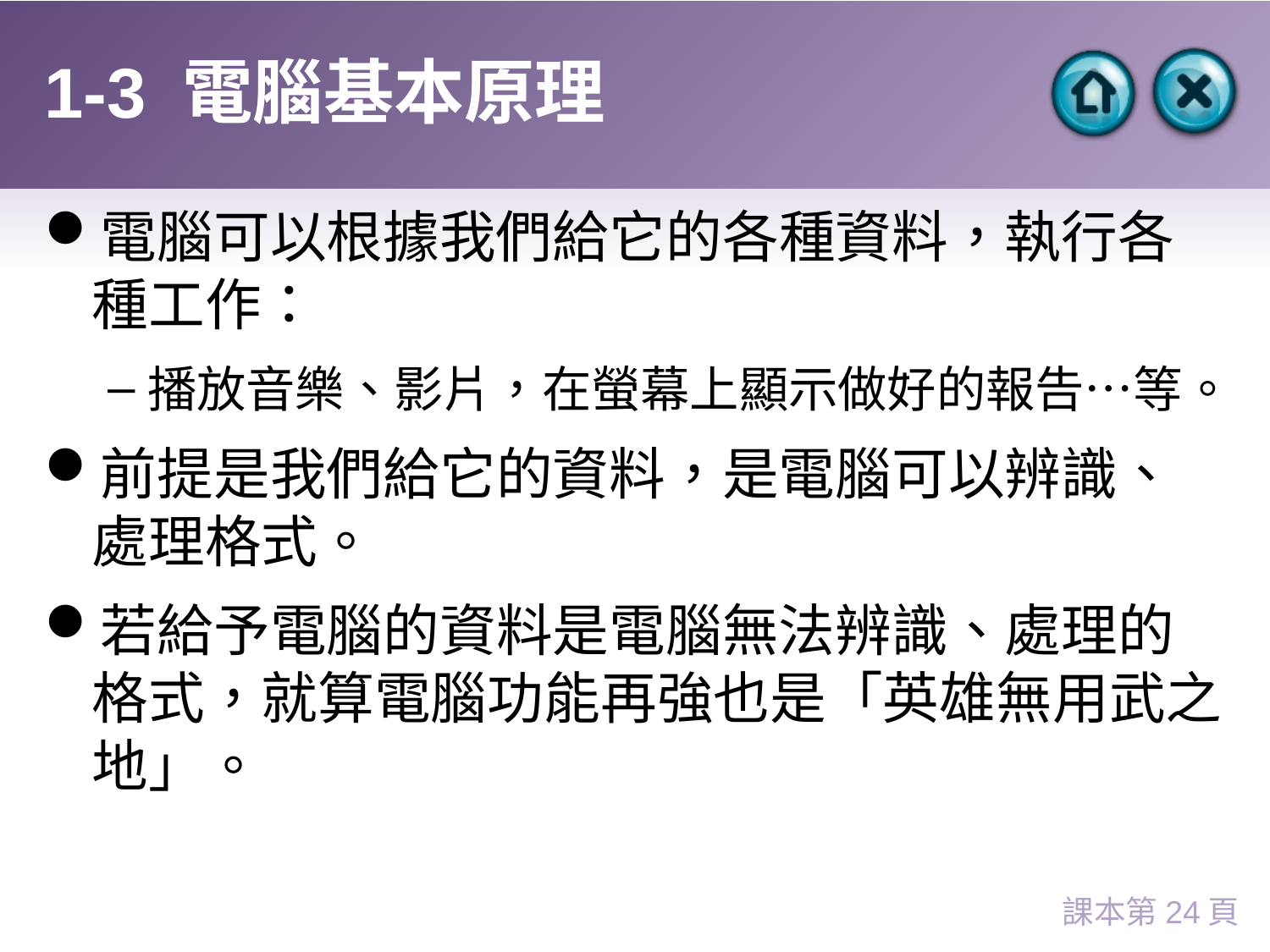

# 1-3 電腦基本原理
電腦可以根據我們給它的各種資料，執行各種工作：
播放音樂、影片，在螢幕上顯示做好的報告…等。
前提是我們給它的資料，是電腦可以辨識、處理格式。
若給予電腦的資料是電腦無法辨識、處理的格式，就算電腦功能再強也是「英雄無用武之地」。
課本第24頁